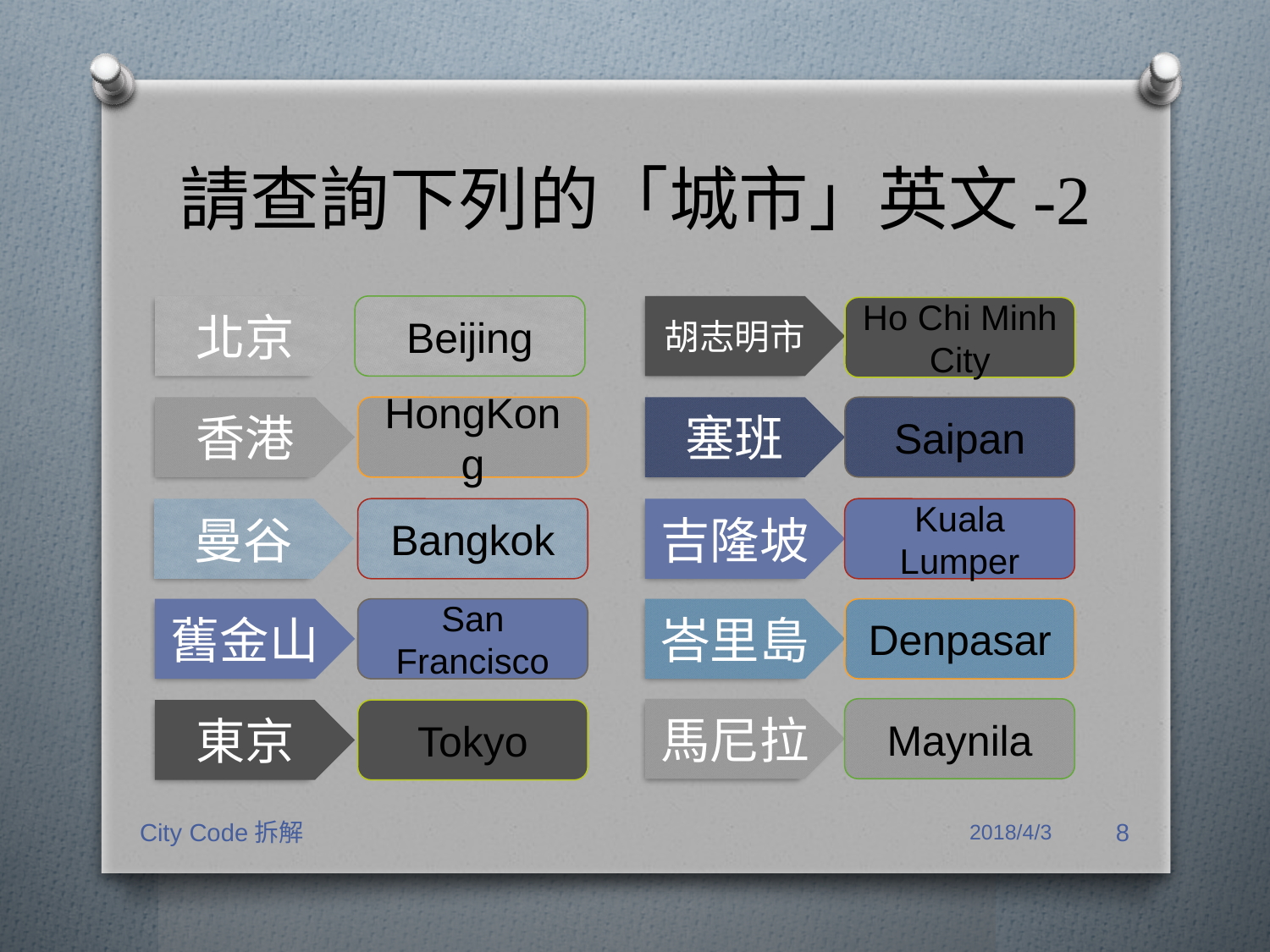

# 請查詢下列的「城市」英文-2

北京
Beijing
胡志明市
Ho Chi Minh City
香港
HongKong
塞班
Saipan
曼谷
Bangkok
吉隆坡
Kuala Lumper
舊金山
San Francisco
峇里島
Denpasar
馬尼拉
Maynila
東京
Tokyo
City Code拆解
2018/4/3
8